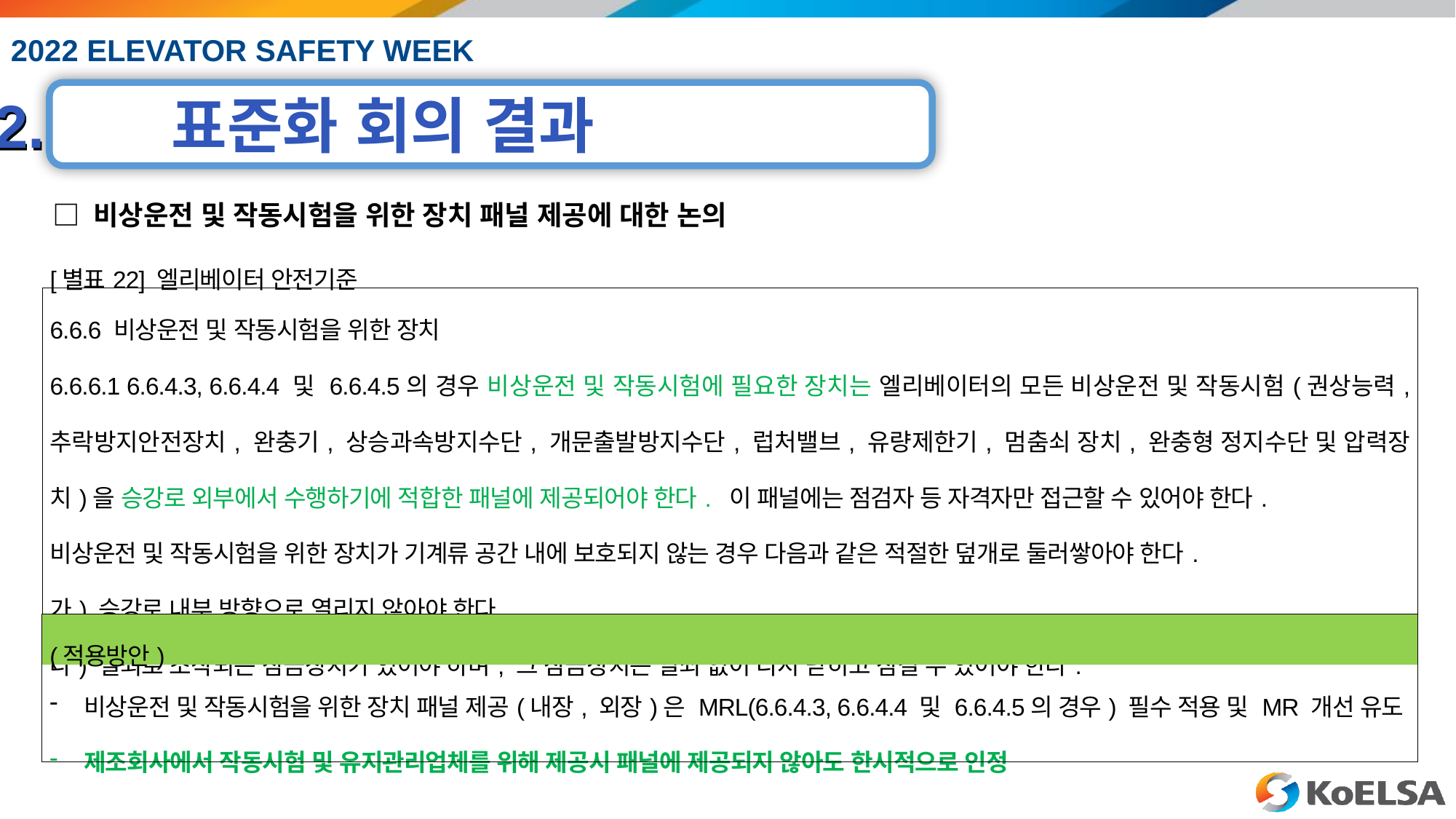

□ 비상운전 및 작동시험을 위한 장치 패널 제공에 대한 논의
| [별표22] 엘리베이터 안전기준 |
| --- |
| 6.6.6 비상운전 및 작동시험을 위한 장치 6.6.6.1 6.6.4.3, 6.6.4.4 및 6.6.4.5의 경우 비상운전 및 작동시험에 필요한 장치는 엘리베이터의 모든 비상운전 및 작동시험(권상능력, 추락방지안전장치, 완충기, 상승과속방지수단, 개문출발방지수단, 럽처밸브, 유량제한기, 멈춤쇠 장치, 완충형 정지수단 및 압력장치)을 승강로 외부에서 수행하기에 적합한 패널에 제공되어야 한다. 이 패널에는 점검자 등 자격자만 접근할 수 있어야 한다. 비상운전 및 작동시험을 위한 장치가 기계류 공간 내에 보호되지 않는 경우 다음과 같은 적절한 덮개로 둘러쌓아야 한다. 가) 승강로 내부 방향으로 열리지 않아야 한다. 나) 열쇠로 조작되는 잠금장치가 있어야 하며, 그 잠금장치는 열쇠 없이 다시 닫히고 잠길 수 있어야 한다. |

| (적용방안) |
| --- |
| 비상운전 및 작동시험을 위한 장치 패널 제공(내장, 외장)은 MRL(6.6.4.3, 6.6.4.4 및 6.6.4.5의 경우) 필수 적용 및 MR 개선 유도 제조회사에서 작동시험 및 유지관리업체를 위해 제공시 패널에 제공되지 않아도 한시적으로 인정 |